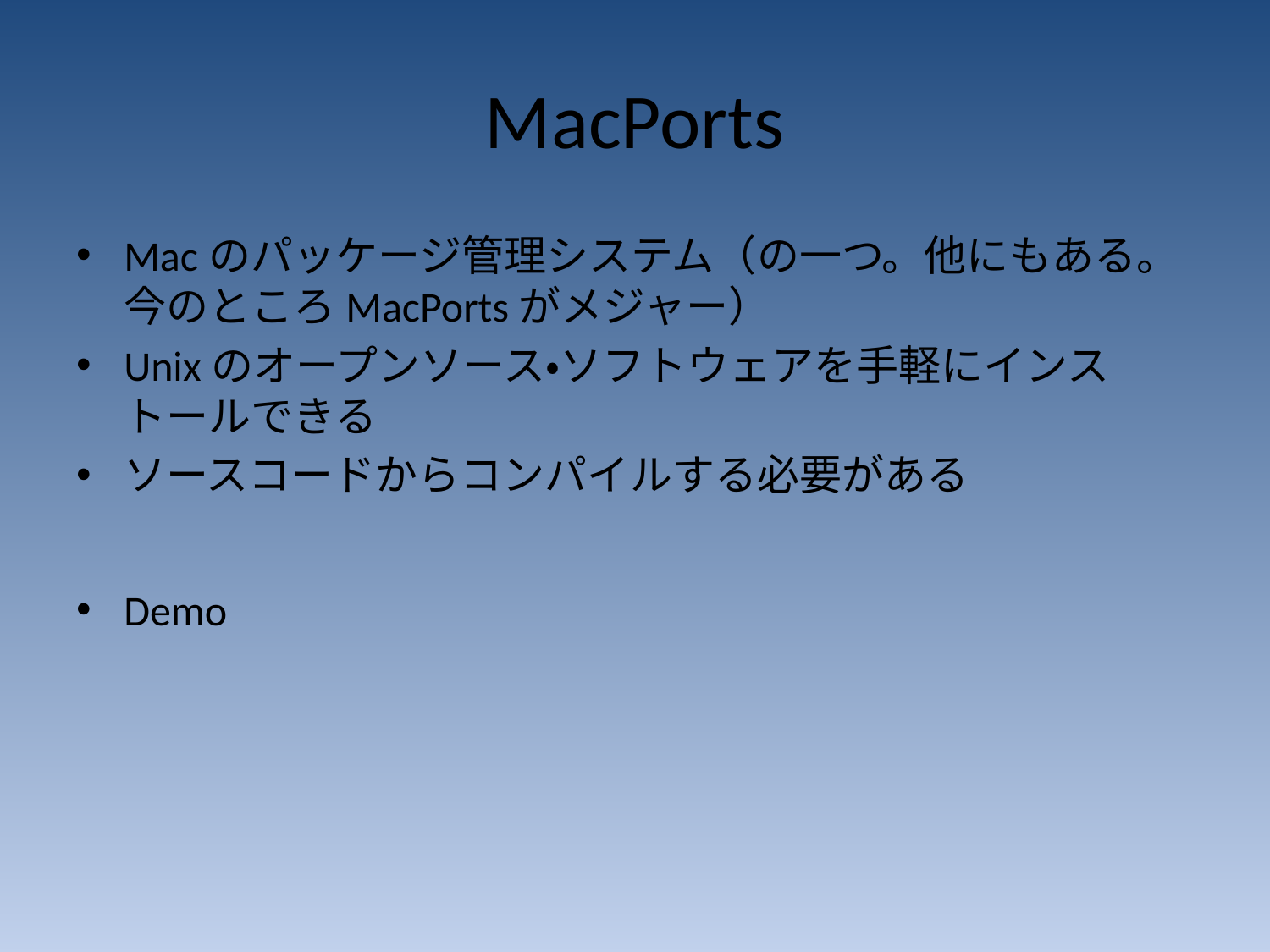

# MacPorts
Macのパッケージ管理システム（の一つ。他にもある。今のところMacPortsがメジャー）
Unixのオープンソース・ソフトウェアを手軽にインストールできる
ソースコードからコンパイルする必要がある

Demo